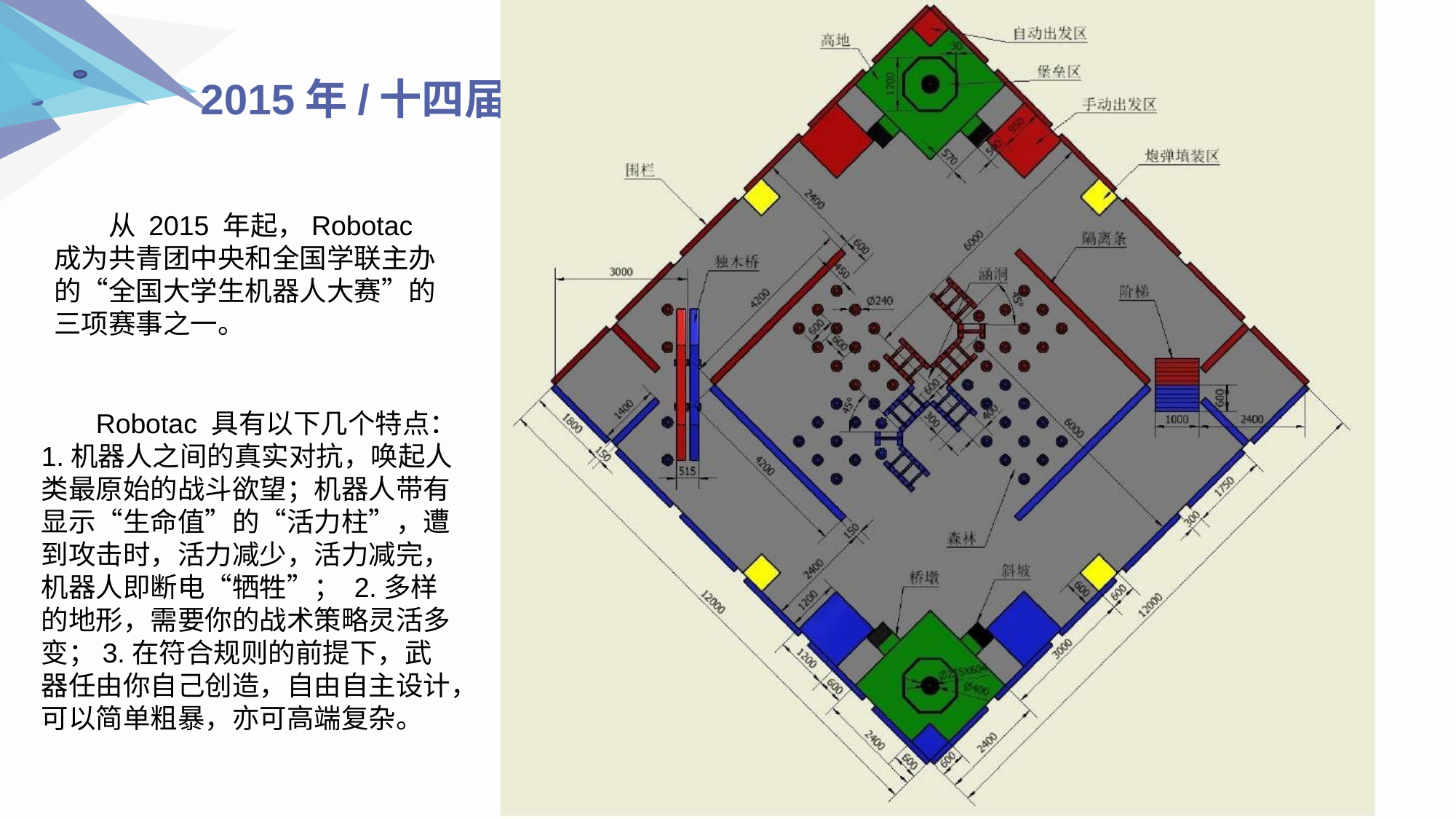

2015年/十四届
从 2015 年起，Robotac 成为共青团中央和全国学联主办的“全国大学生机器人大赛”的三项赛事之一。
Robotac 具有以下几个特点：1.机器人之间的真实对抗，唤起人类最原始的战斗欲望；机器人带有显示“生命值”的“活力柱”，遭到攻击时，活力减少，活力减完，机器人即断电“牺牲”； 2.多样的地形，需要你的战术策略灵活多变；3.在符合规则的前提下，武器任由你自己创造，自由自主设计，可以简单粗暴，亦可高端复杂。